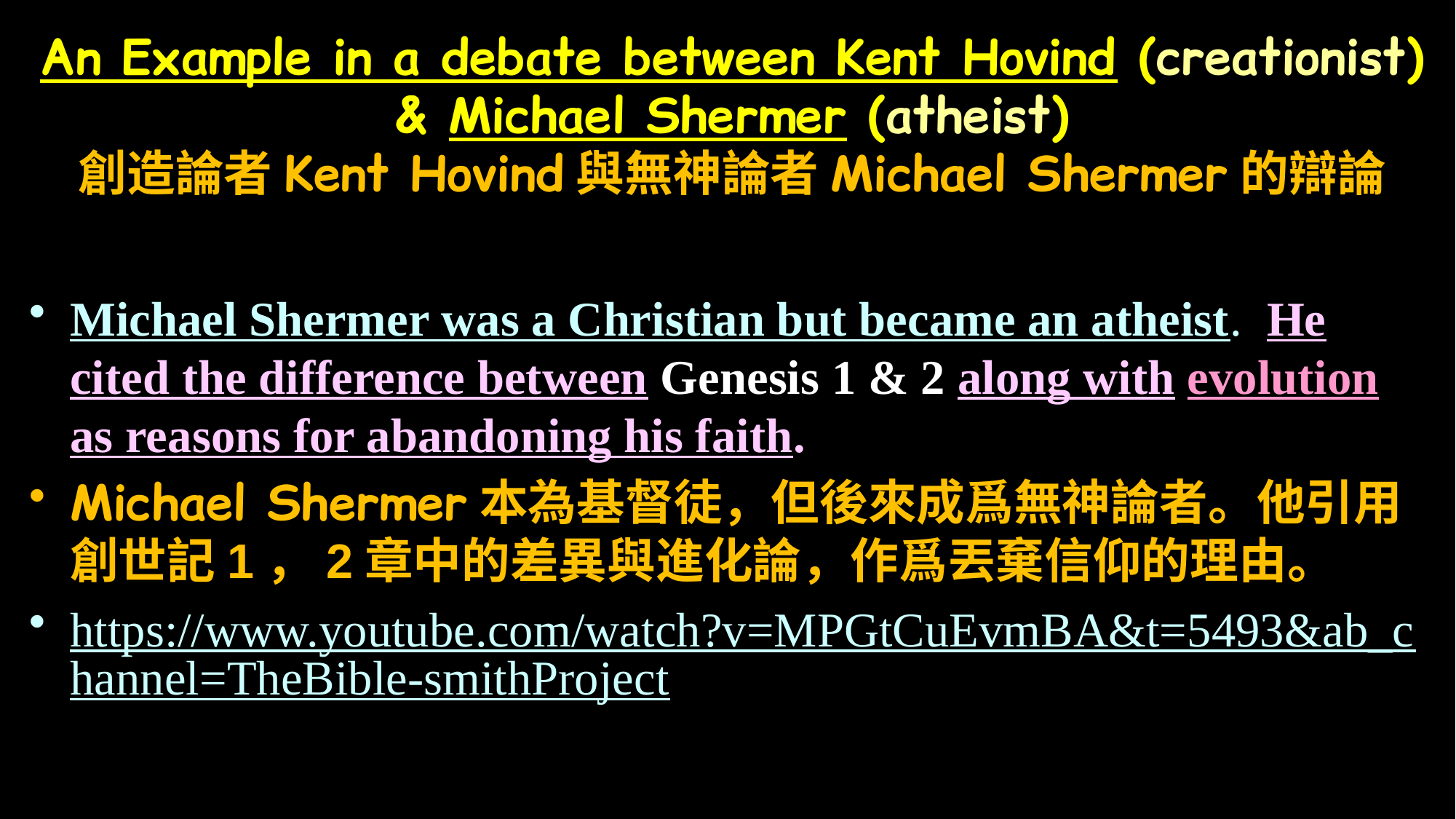

# An Example in a debate between Kent Hovind (creationist) & Michael Shermer (atheist) 創造論者Kent Hovind與無神論者Michael Shermer的辯論
Michael Shermer was a Christian but became an atheist.  He cited the difference between Genesis 1 & 2 along with evolution as reasons for abandoning his faith.
Michael Shermer本為基督徒，但後來成爲無神論者。他引用創世記1，2章中的差異與進化論，作爲丟棄信仰的理由。
https://www.youtube.com/watch?v=MPGtCuEvmBA&t=5493&ab_channel=TheBible-smithProject